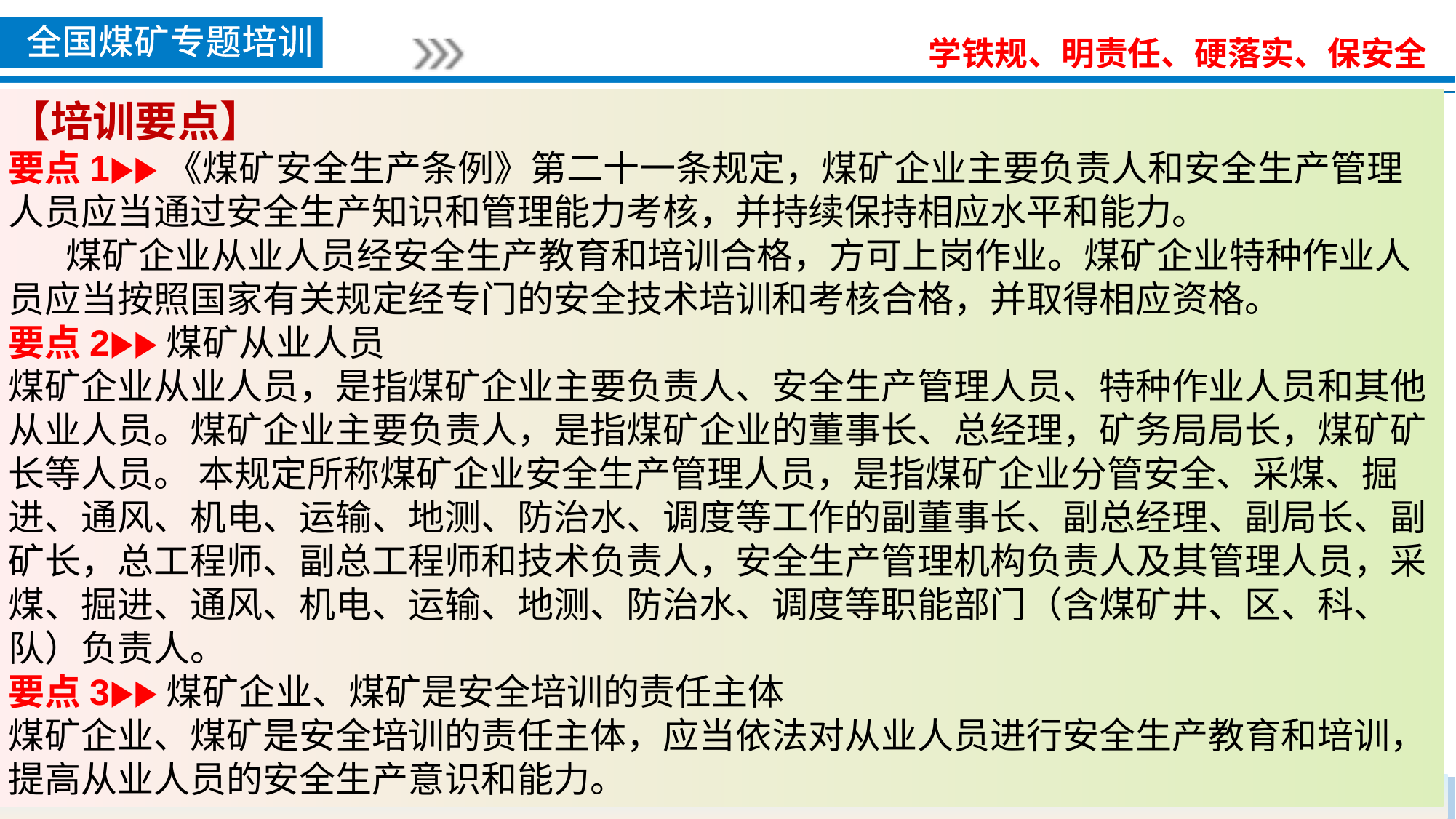

【培训要点】
要点1▶▶《煤矿安全生产条例》第二十一条规定，煤矿企业主要负责人和安全生产管理人员应当通过安全生产知识和管理能力考核，并持续保持相应水平和能力。
      煤矿企业从业人员经安全生产教育和培训合格，方可上岗作业。煤矿企业特种作业人员应当按照国家有关规定经专门的安全技术培训和考核合格，并取得相应资格。
要点2▶▶煤矿从业人员
煤矿企业从业人员，是指煤矿企业主要负责人、安全生产管理人员、特种作业人员和其他从业人员。煤矿企业主要负责人，是指煤矿企业的董事长、总经理，矿务局局长，煤矿矿长等人员。 本规定所称煤矿企业安全生产管理人员，是指煤矿企业分管安全、采煤、掘进、通风、机电、运输、地测、防治水、调度等工作的副董事长、副总经理、副局长、副矿长，总工程师、副总工程师和技术负责人，安全生产管理机构负责人及其管理人员，采煤、掘进、通风、机电、运输、地测、防治水、调度等职能部门（含煤矿井、区、科、队）负责人。
要点3▶▶煤矿企业、煤矿是安全培训的责任主体
煤矿企业、煤矿是安全培训的责任主体，应当依法对从业人员进行安全生产教育和培训，提高从业人员的安全生产意识和能力。